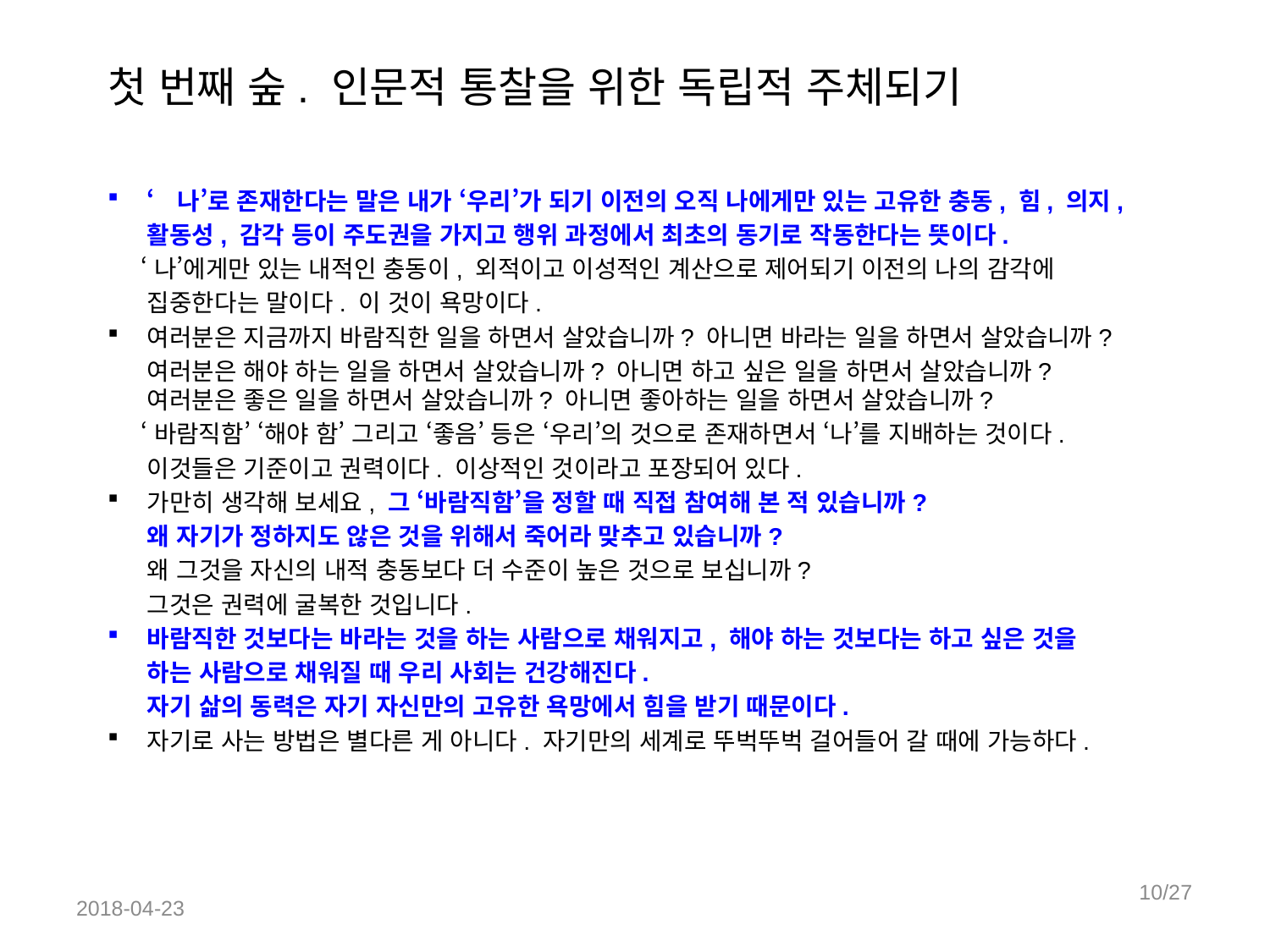

# 첫 번째 숲. 인문적 통찰을 위한 독립적 주체되기

‘나’로 존재한다는 말은 내가 ‘우리’가 되기 이전의 오직 나에게만 있는 고유한 충동, 힘, 의지,
     활동성, 감각 등이 주도권을 가지고 행위 과정에서 최초의 동기로 작동한다는 뜻이다.
     ‘나’에게만 있는 내적인 충동이, 외적이고 이성적인 계산으로 제어되기 이전의 나의 감각에
     집중한다는 말이다. 이 것이 욕망이다.
여러분은 지금까지 바람직한 일을 하면서 살았습니까? 아니면 바라는 일을 하면서 살았습니까?
     여러분은 해야 하는 일을 하면서 살았습니까? 아니면 하고 싶은 일을 하면서 살았습니까?
     여러분은 좋은 일을 하면서 살았습니까? 아니면 좋아하는 일을 하면서 살았습니까?
     ‘바람직함’ ‘해야 함’ 그리고 ‘좋음’ 등은 ‘우리’의 것으로 존재하면서 ‘나’를 지배하는 것이다.
     이것들은 기준이고 권력이다. 이상적인 것이라고 포장되어 있다.
가만히 생각해 보세요, 그 ‘바람직함’을 정할 때 직접 참여해 본 적 있습니까?
     왜 자기가 정하지도 않은 것을 위해서 죽어라 맞추고 있습니까?
     왜 그것을 자신의 내적 충동보다 더 수준이 높은 것으로 보십니까?
     그것은 권력에 굴복한 것입니다.
바람직한 것보다는 바라는 것을 하는 사람으로 채워지고, 해야 하는 것보다는 하고 싶은 것을
     하는 사람으로 채워질 때 우리 사회는 건강해진다.
     자기 삶의 동력은 자기 자신만의 고유한 욕망에서 힘을 받기 때문이다.
자기로 사는 방법은 별다른 게 아니다. 자기만의 세계로 뚜벅뚜벅 걸어들어 갈 때에 가능하다.
10/27
2018-04-23